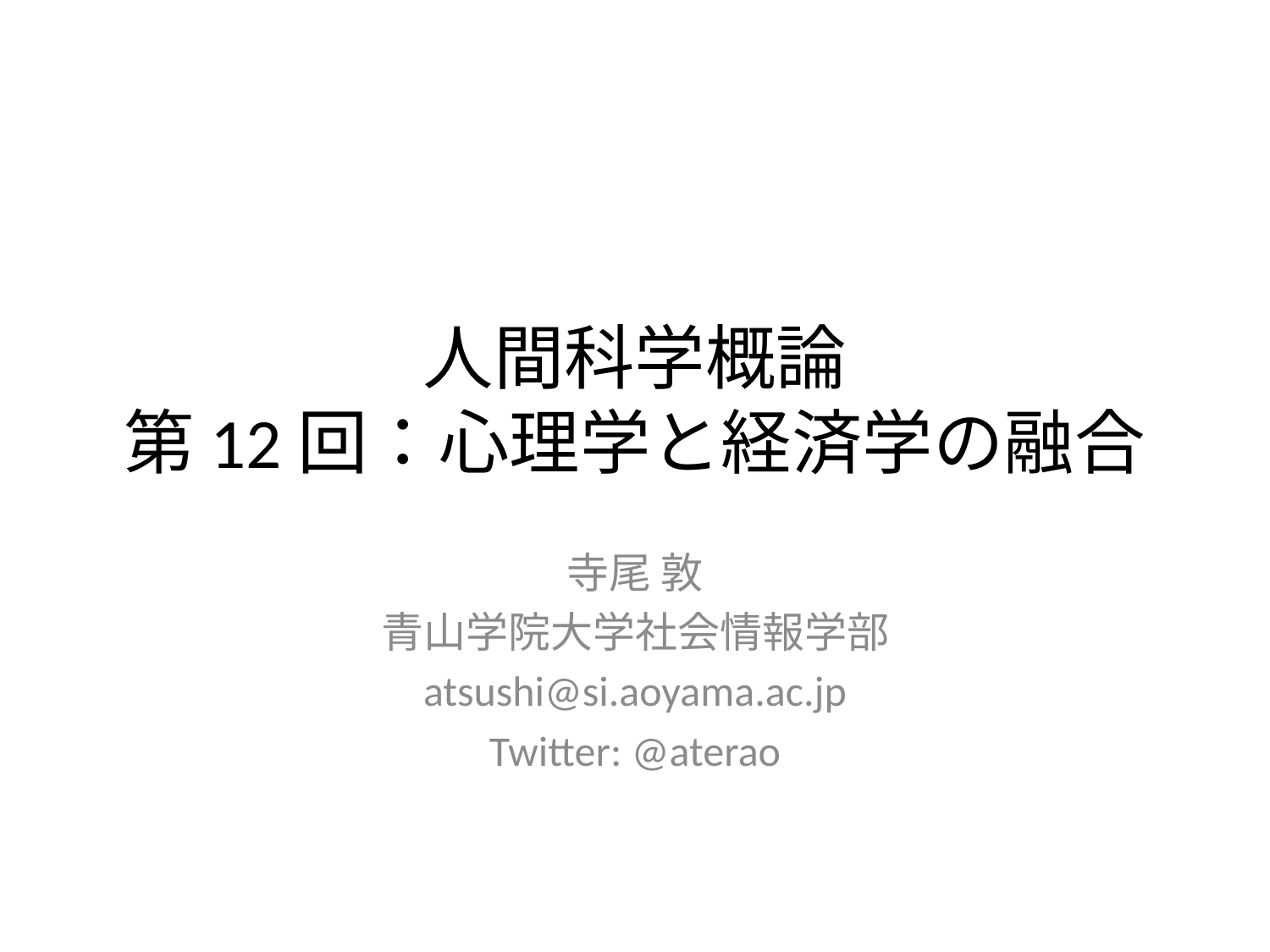

# 人間科学概論 第12回：心理学と経済学の融合
寺尾 敦
青山学院大学社会情報学部
atsushi@si.aoyama.ac.jp
Twitter: @aterao